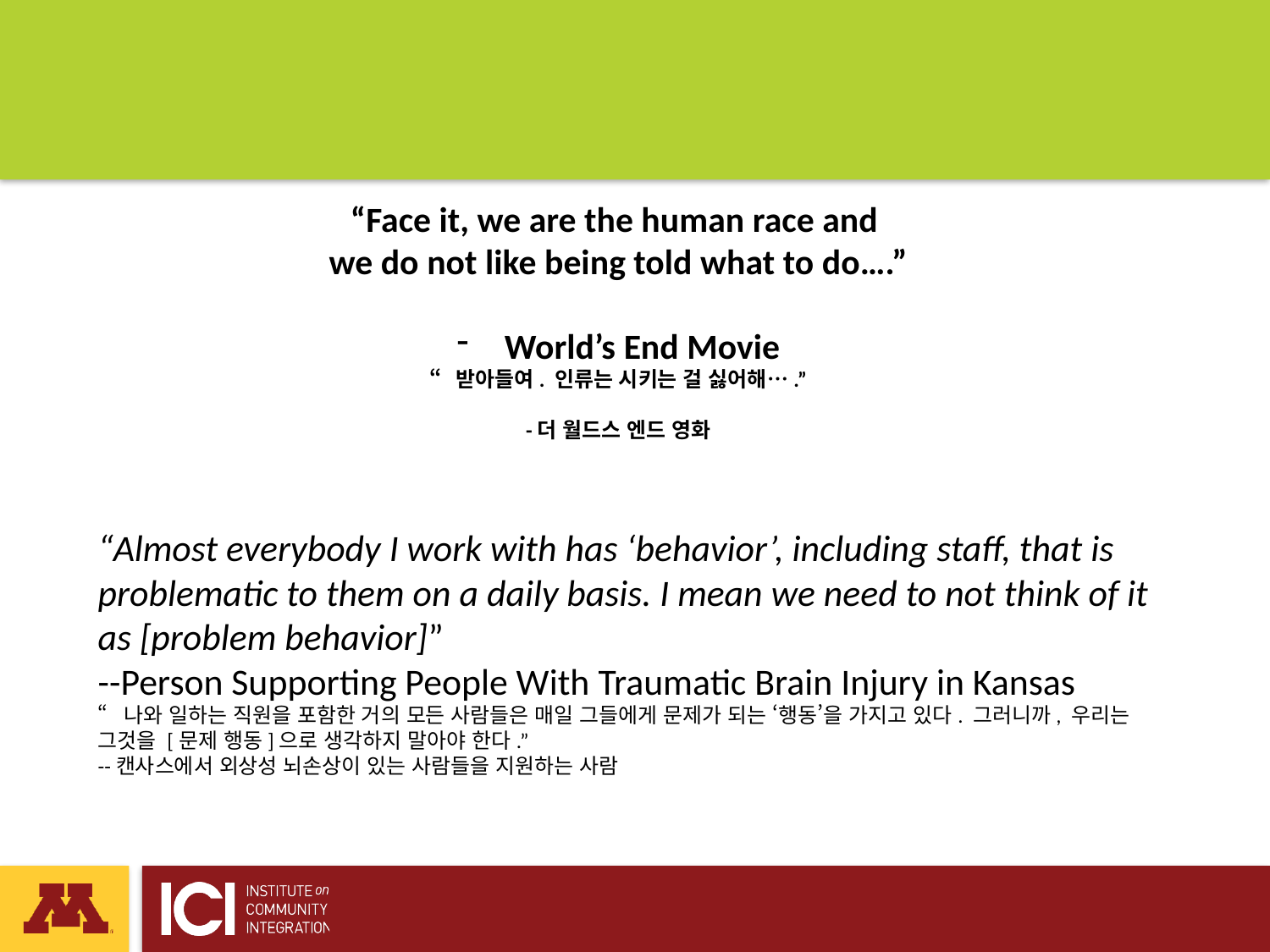

“Face it, we are the human race and
we do not like being told what to do….”

World’s End Movie
“받아들여. 인류는 시키는 걸 싫어해….”

-더 월드스 엔드 영화
“Almost everybody I work with has ‘behavior’, including staff, that is problematic to them on a daily basis. I mean we need to not think of it as [problem behavior]”
--Person Supporting People With Traumatic Brain Injury in Kansas
“나와 일하는 직원을 포함한 거의 모든 사람들은 매일 그들에게 문제가 되는 ‘행동’을 가지고 있다. 그러니까, 우리는 그것을 [문제 행동]으로 생각하지 말아야 한다.”
--캔사스에서 외상성 뇌손상이 있는 사람들을 지원하는 사람